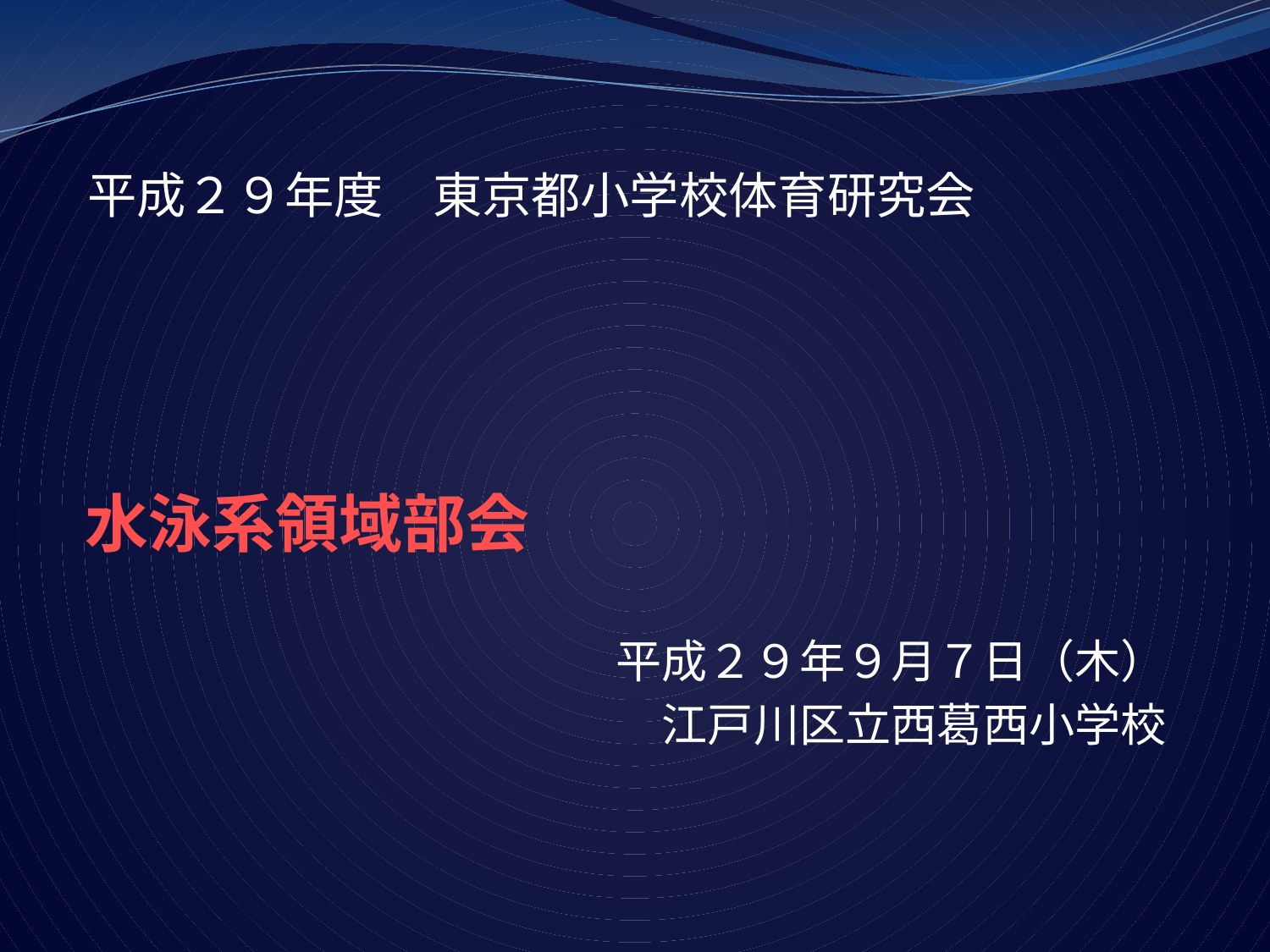

平成２９年度　東京都小学校体育研究会
# 水泳系領域部会
平成２９年９月７日（木）
江戸川区立西葛西小学校